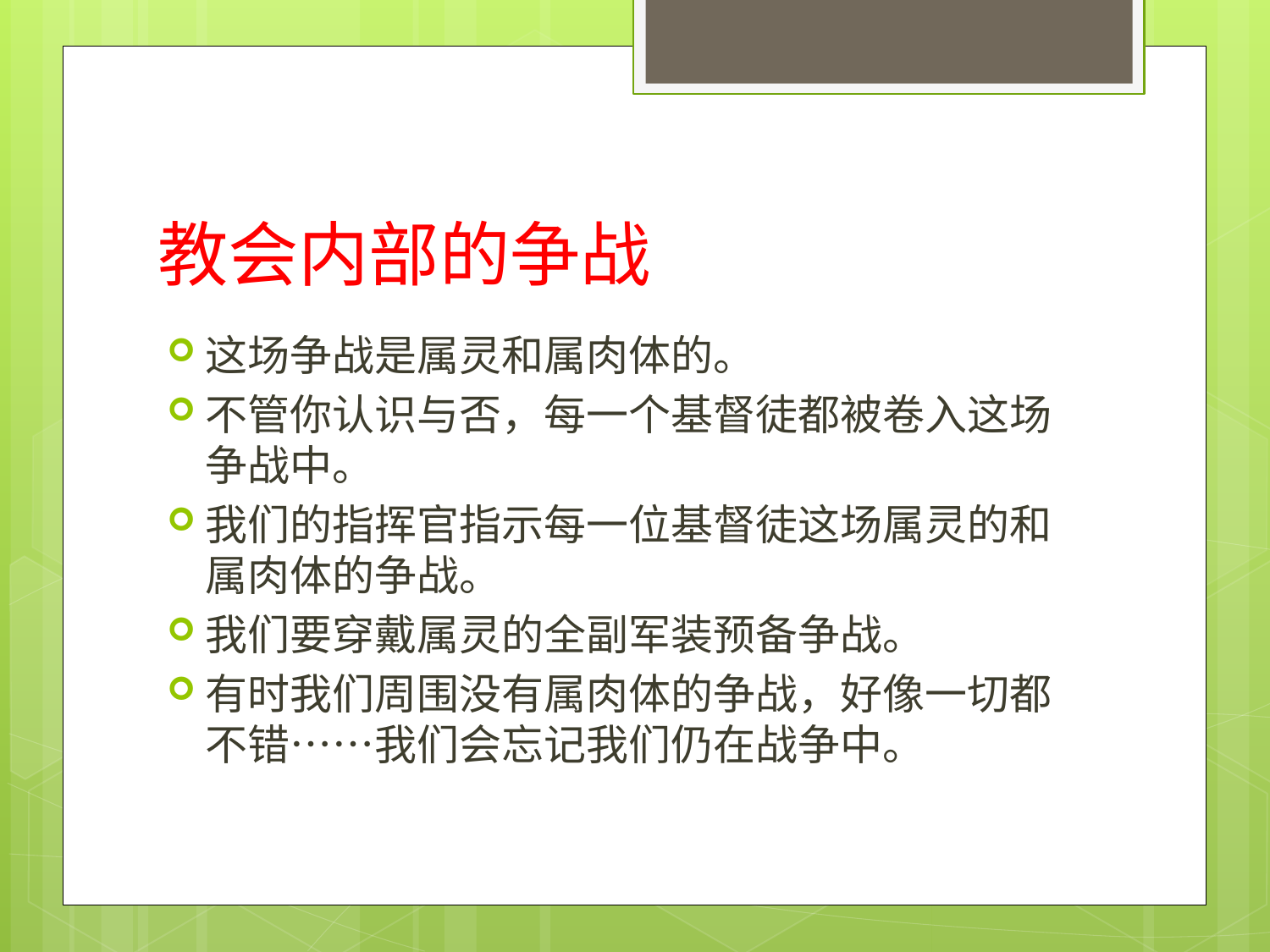

# 教会内部的争战
这场争战是属灵和属肉体的。
不管你认识与否，每一个基督徒都被卷入这场争战中。
我们的指挥官指示每一位基督徒这场属灵的和属肉体的争战。
我们要穿戴属灵的全副军装预备争战。
有时我们周围没有属肉体的争战，好像一切都不错……我们会忘记我们仍在战争中。